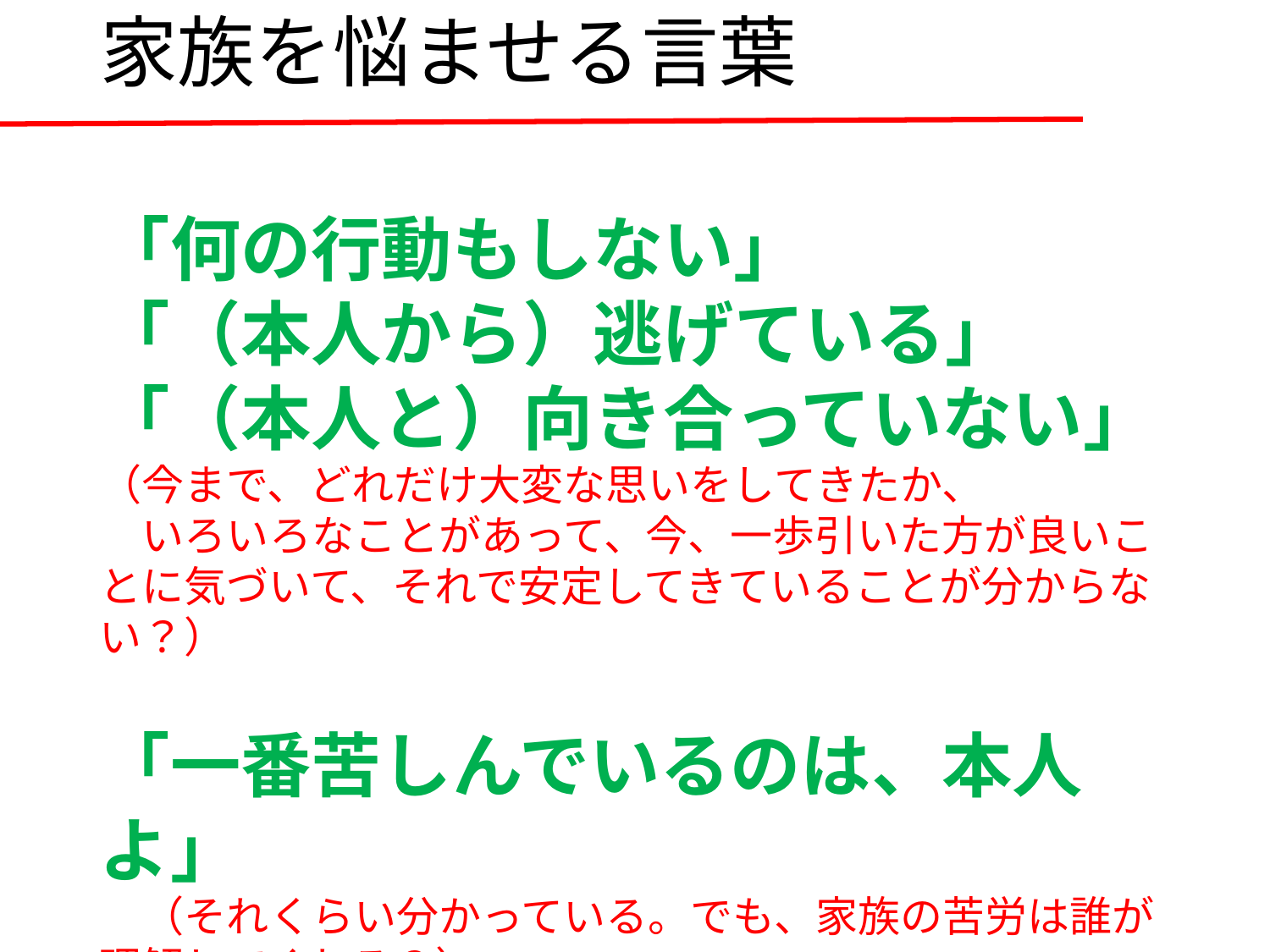

# 家族を悩ませる言葉
「何の行動もしない」
「（本人から）逃げている」
「（本人と）向き合っていない」
（今まで、どれだけ大変な思いをしてきたか、
　いろいろなことがあって、今、一歩引いた方が良いことに気づいて、それで安定してきていることが分からない？）

「一番苦しんでいるのは、本人よ」
　（それくらい分かっている。でも、家族の苦労は誰が理解してくれる？）